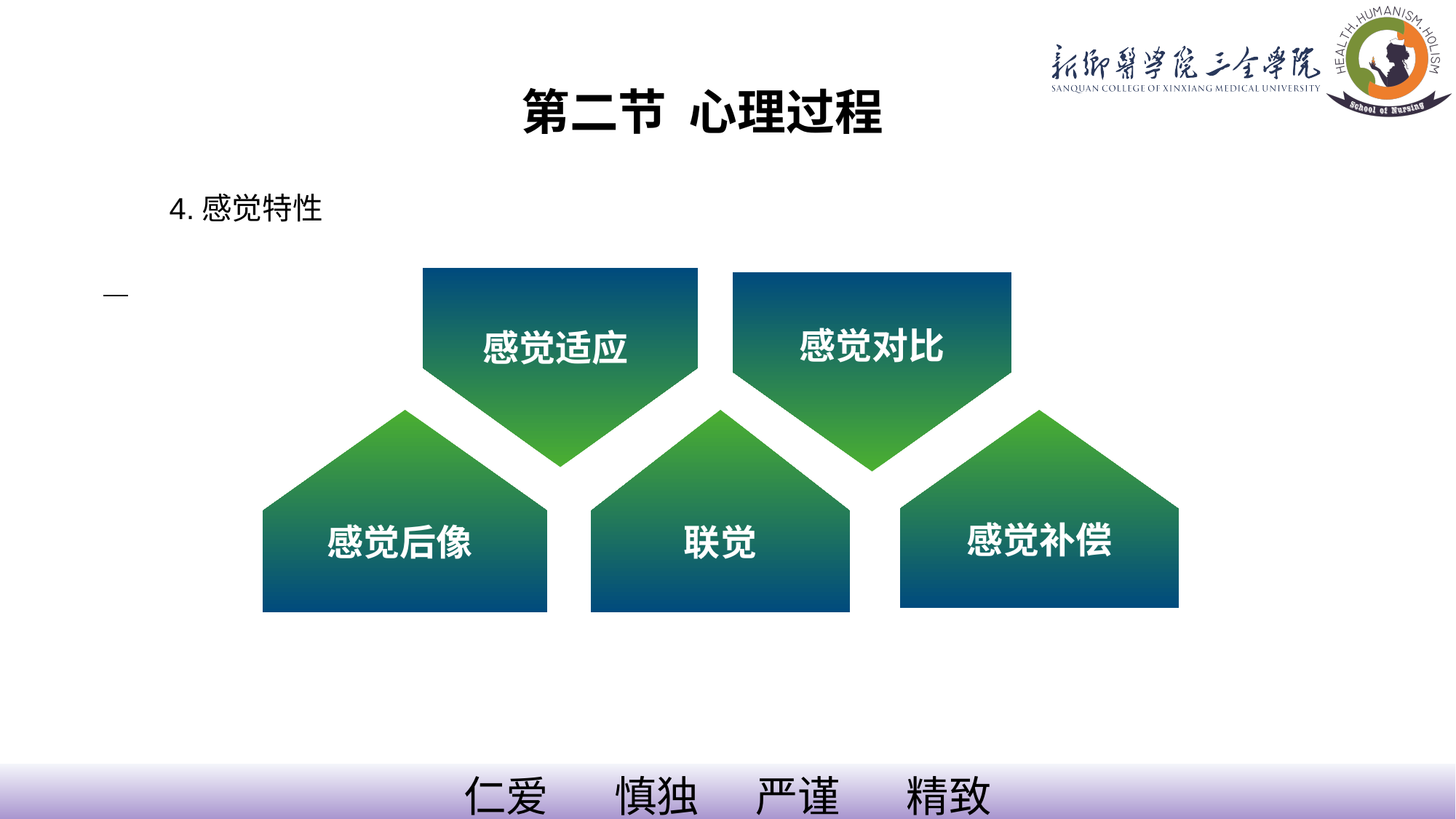

第二节  心理过程
       4.感觉特性

感觉适应

感觉对比

感觉后像

联觉

感觉补偿